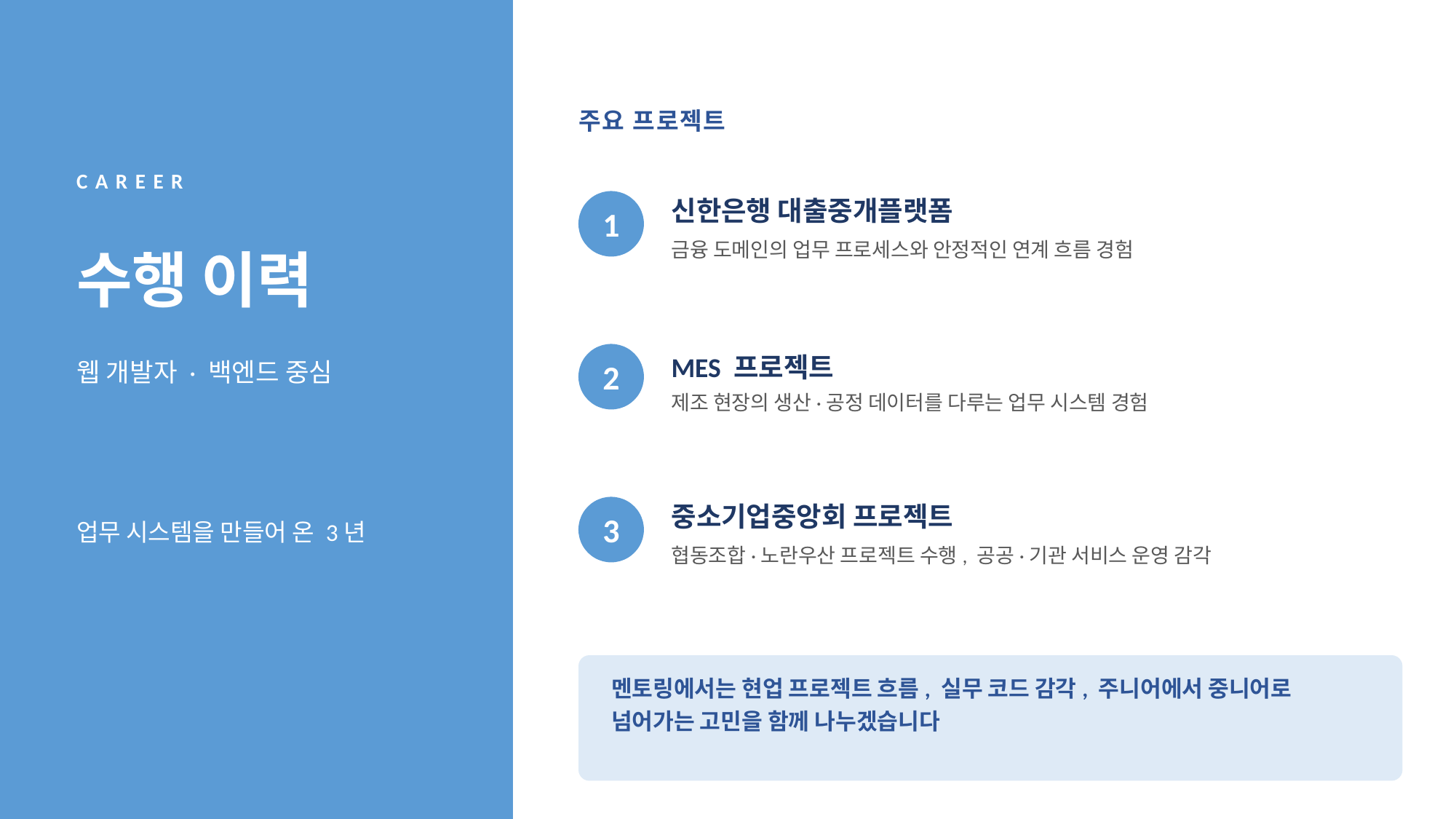

주요 프로젝트
CAREER
신한은행 대출중개플랫폼

1
수행 이력
금융 도메인의 업무 프로세스와 안정적인 연계 흐름 경험
MES 프로젝트
웹 개발자 · 백엔드 중심

2
제조 현장의 생산·공정 데이터를 다루는 업무 시스템 경험
업무 시스템을 만들어 온 3년

중소기업중앙회 프로젝트

3
협동조합·노란우산 프로젝트 수행, 공공·기관 서비스 운영 감각

멘토링에서는 현업 프로젝트 흐름, 실무 코드 감각, 주니어에서 중니어로 넘어가는 고민을 함께 나누겠습니다